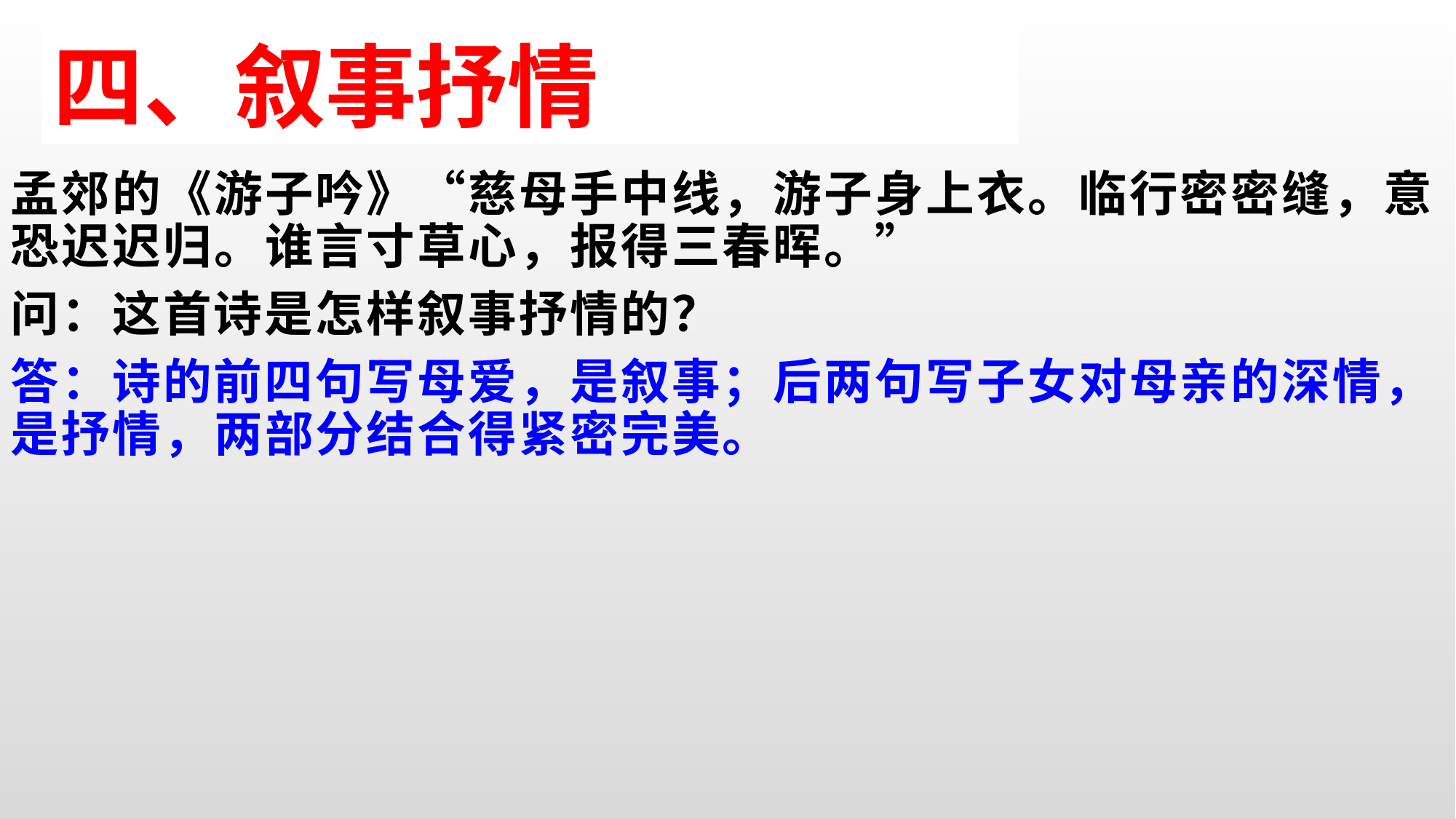

四、叙事抒情
孟郊的《游子吟》“慈母手中线，游子身上衣。临行密密缝，意恐迟迟归。谁言寸草心，报得三春晖。”
问：这首诗是怎样叙事抒情的？
答：诗的前四句写母爱，是叙事；后两句写子女对母亲的深情，是抒情，两部分结合得紧密完美。